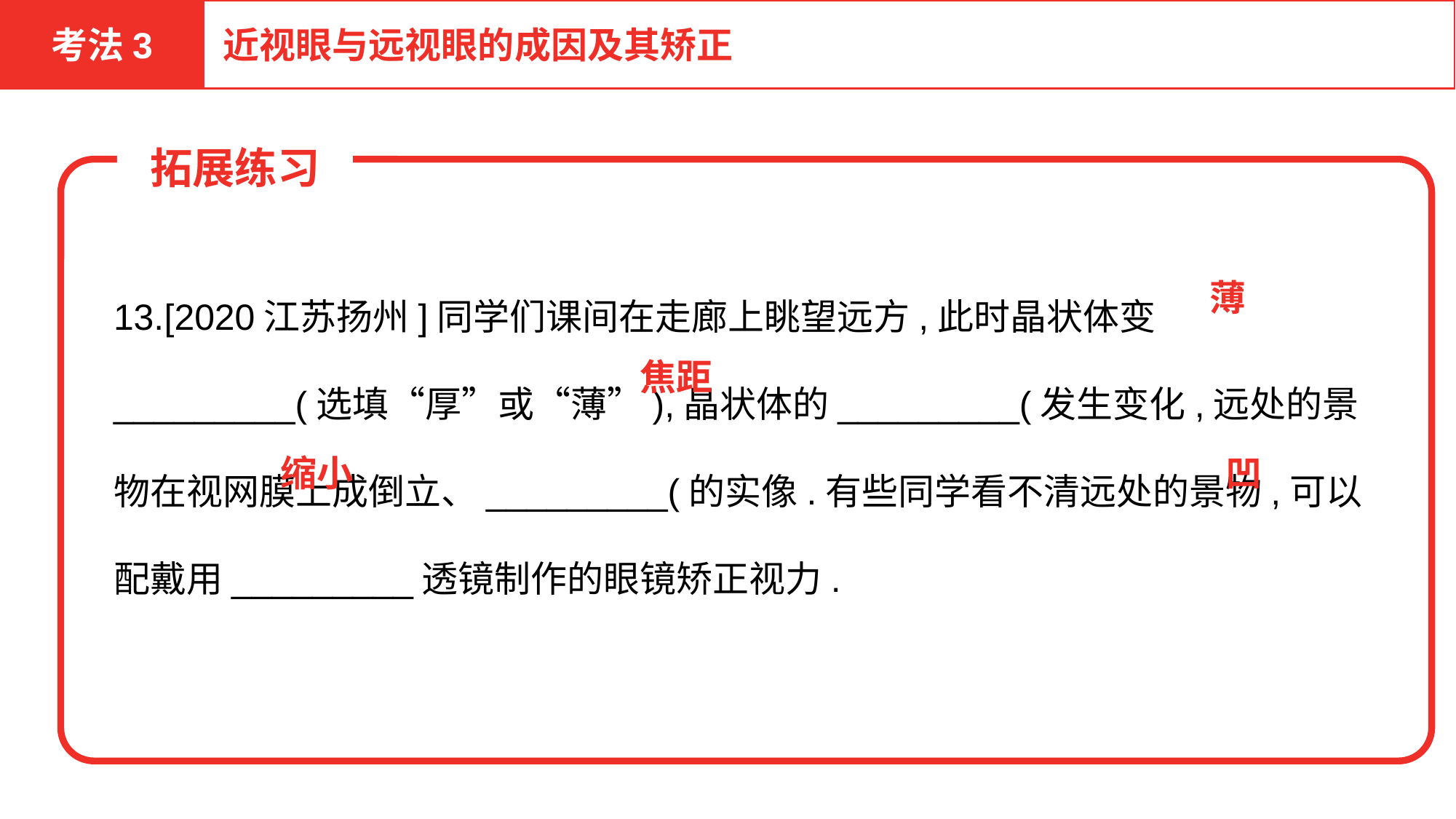

考法3
近视眼与远视眼的成因及其矫正
拓展练习

13.[2020江苏扬州]同学们课间在走廊上眺望远方,此时晶状体变_________(选填“厚”或“薄”),晶状体的_________(发生变化,远处的景物在视网膜上成倒立、_________(的实像.有些同学看不清远处的景物,可以配戴用_________透镜制作的眼镜矫正视力.
薄
焦距
缩小
凹